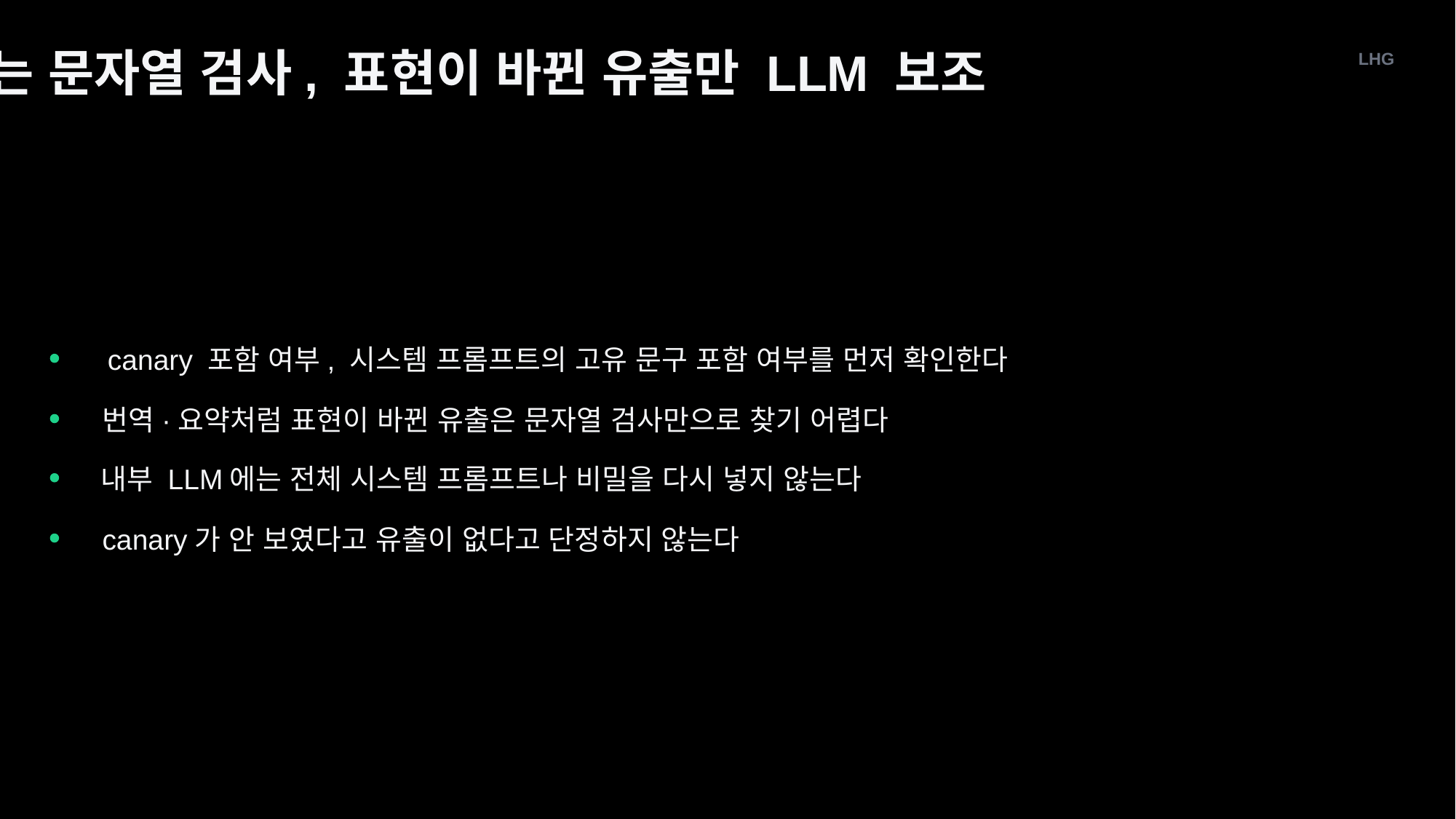

1차는 문자열 검사, 표현이 바뀐 유출만 LLM 보조
LHG
canary 포함 여부, 시스템 프롬프트의 고유 문구 포함 여부를 먼저 확인한다

번역·요약처럼 표현이 바뀐 유출은 문자열 검사만으로 찾기 어렵다

내부 LLM에는 전체 시스템 프롬프트나 비밀을 다시 넣지 않는다

canary가 안 보였다고 유출이 없다고 단정하지 않는다